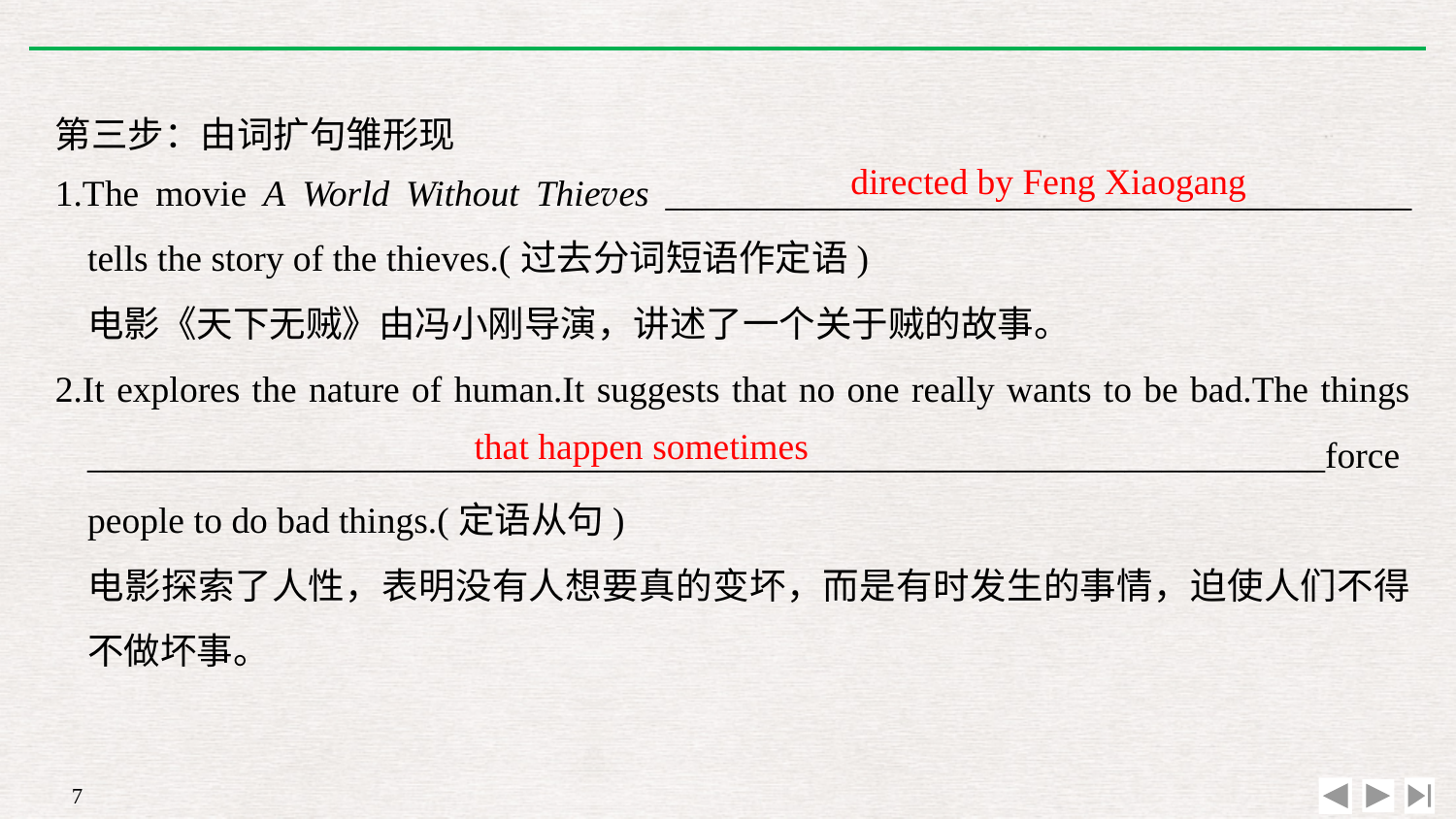

第三步：由词扩句雏形现
directed by Feng Xiaogang
1.The movie A World Without Thieves _________________________________________ tells the story of the thieves.(过去分词短语作定语)
	电影《天下无贼》由冯小刚导演，讲述了一个关于贼的故事。
2.It explores the nature of human.It suggests that no one really wants to be bad.The things ____________________________________________________________________force people to do bad things.(定语从句)
	电影探索了人性，表明没有人想要真的变坏，而是有时发生的事情，迫使人们不得不做坏事。
that happen sometimes